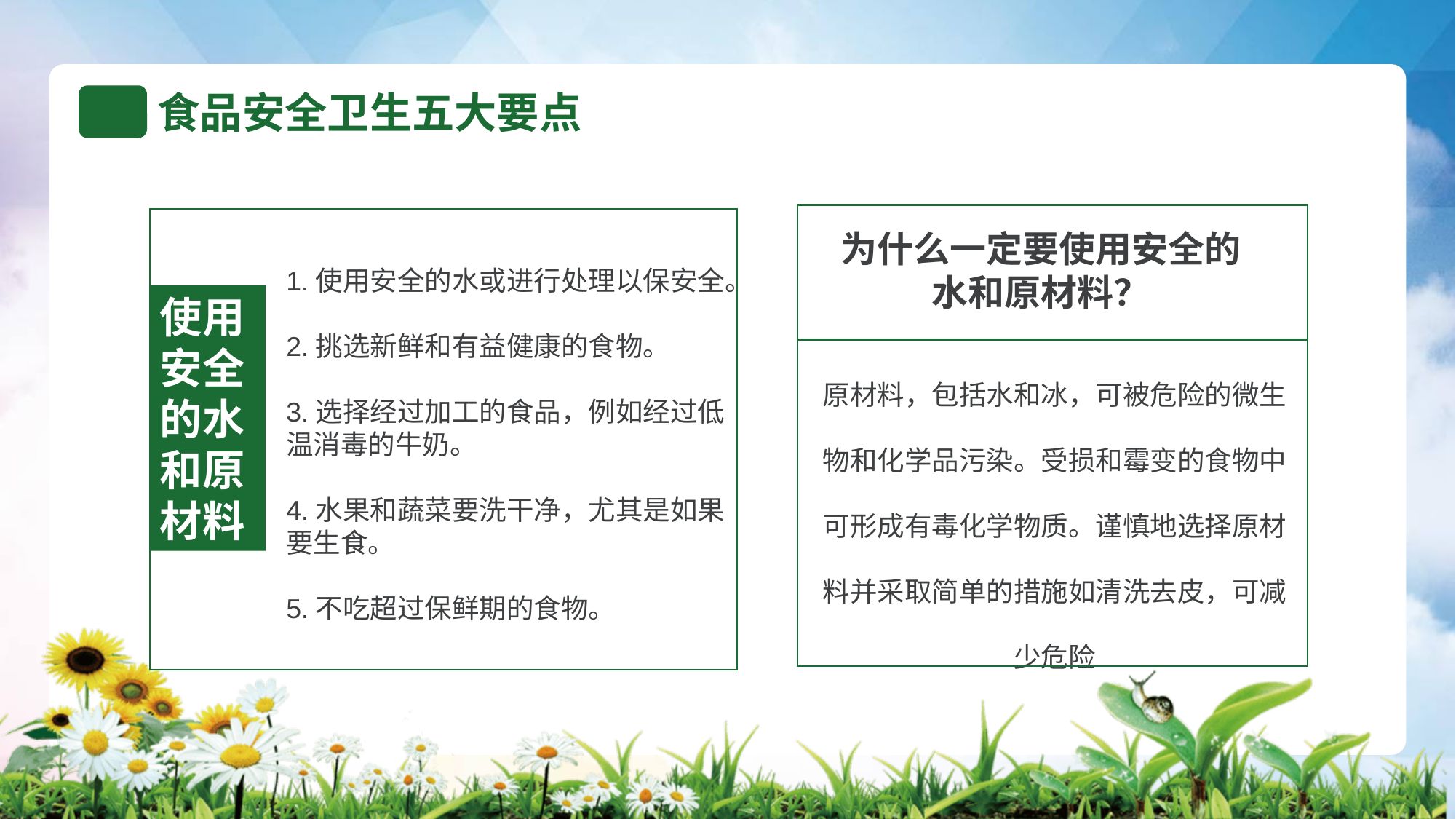

为什么一定要使用安全的水和原材料？
原材料，包括水和冰，可被危险的微生物和化学品污染。受损和霉变的食物中可形成有毒化学物质。谨慎地选择原材料并采取简单的措施如清洗去皮，可减少危险

1.使用安全的水或进行处理以保安全。

2.挑选新鲜和有益健康的食物。

3.选择经过加工的食品，例如经过低温消毒的牛奶。

4.水果和蔬菜要洗干净，尤其是如果要生食。

5.不吃超过保鲜期的食物。
使用安全的水和原材料